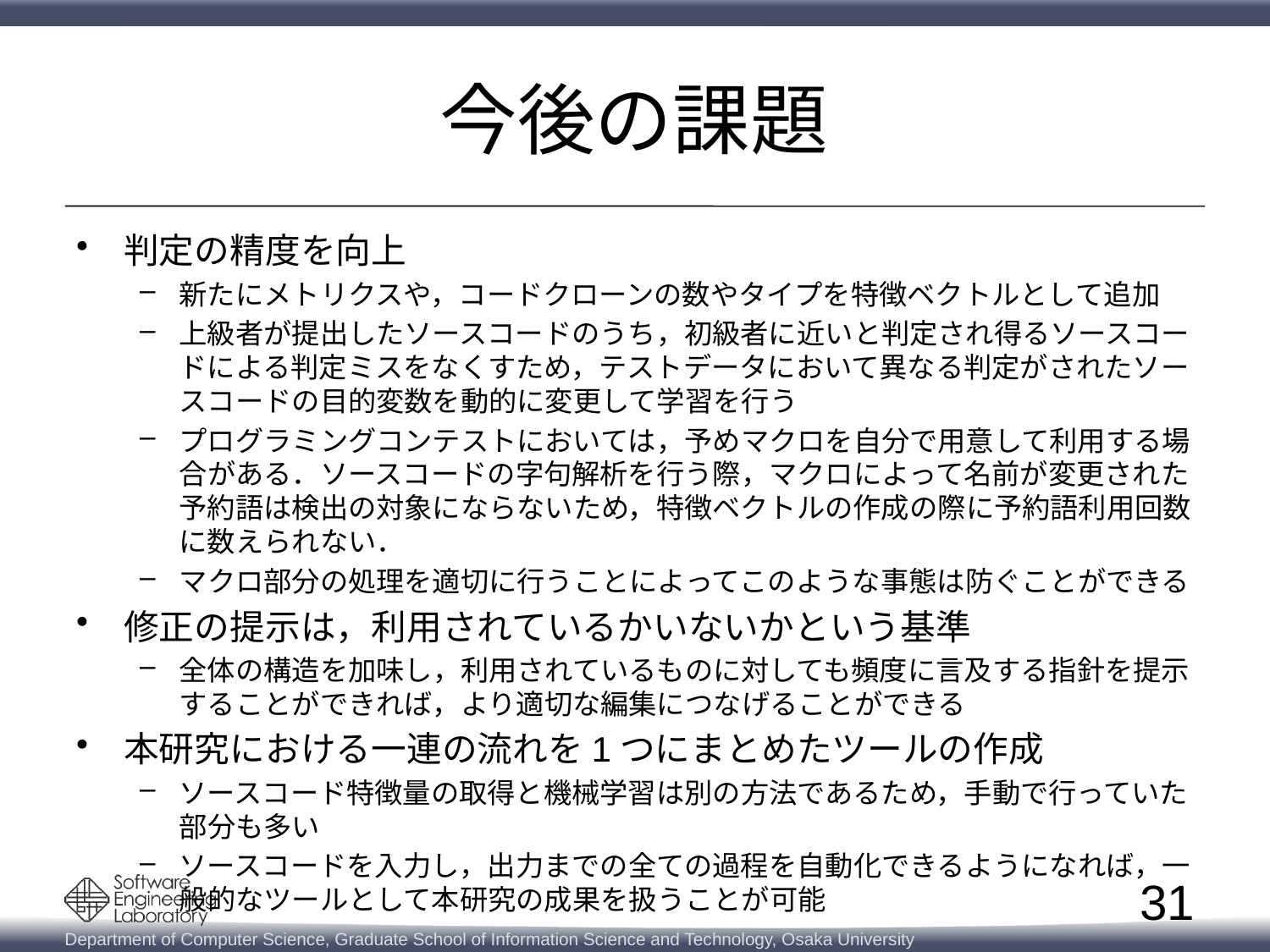

# 今後の課題
判定の精度を向上
新たにメトリクスや，コードクローンの数やタイプを特徴ベクトルとして追加
上級者が提出したソースコードのうち，初級者に近いと判定され得るソースコードによる判定ミスをなくすため，テストデータにおいて異なる判定がされたソースコードの目的変数を動的に変更して学習を行う
プログラミングコンテストにおいては，予めマクロを自分で用意して利用する場合がある．ソースコードの字句解析を行う際，マクロによって名前が変更された予約語は検出の対象にならないため，特徴ベクトルの作成の際に予約語利用回数に数えられない．
マクロ部分の処理を適切に行うことによってこのような事態は防ぐことができる
修正の提示は，利用されているかいないかという基準
全体の構造を加味し，利用されているものに対しても頻度に言及する指針を提示することができれば，より適切な編集につなげることができる
本研究における一連の流れを1つにまとめたツールの作成
ソースコード特徴量の取得と機械学習は別の方法であるため，手動で行っていた部分も多い
ソースコードを入力し，出力までの全ての過程を自動化できるようになれば，一般的なツールとして本研究の成果を扱うことが可能

31